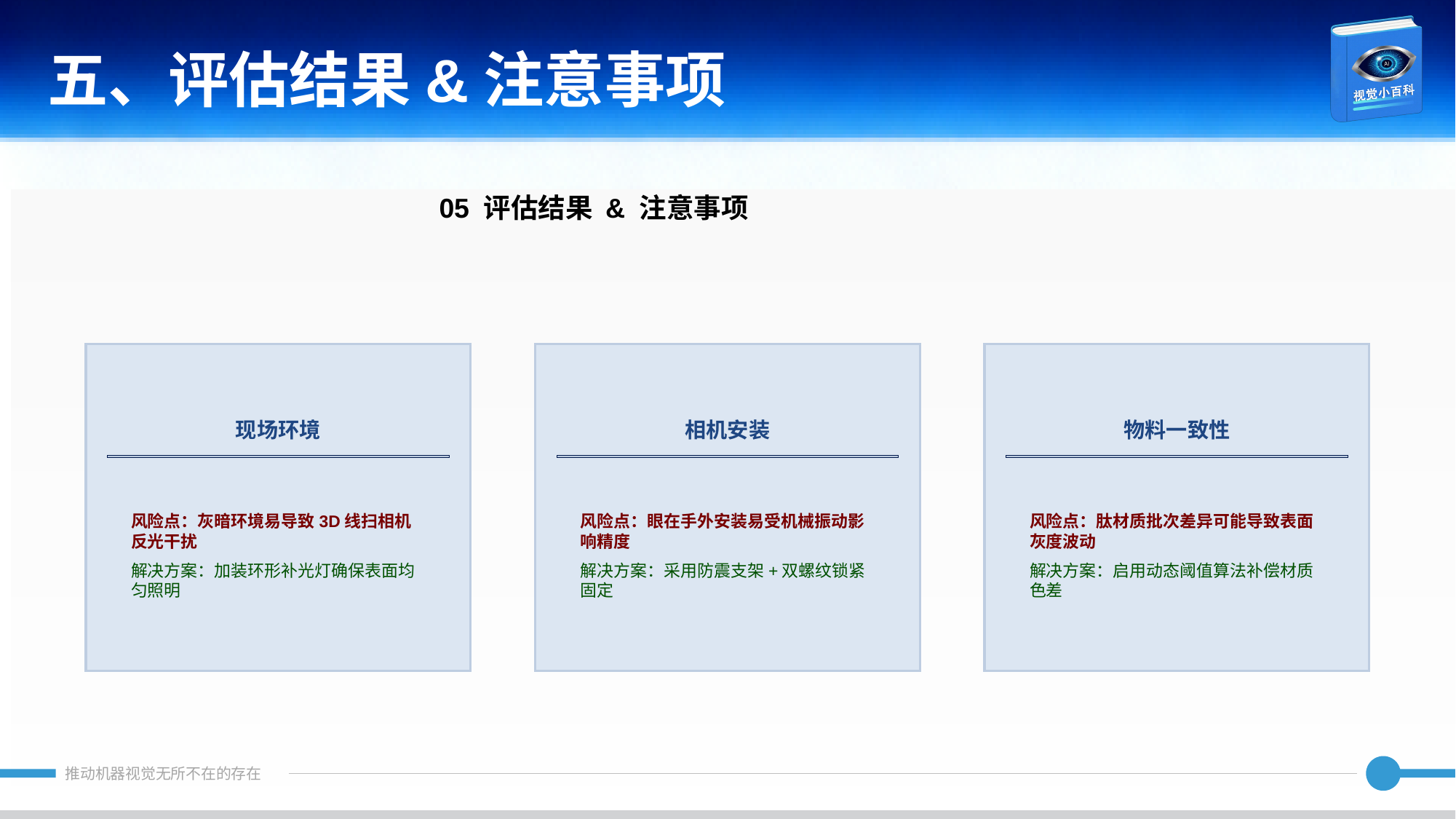

五、评估结果&注意事项

05 评估结果 & 注意事项

现场环境

相机安装

物料一致性

风险点：灰暗环境易导致3D线扫相机反光干扰
解决方案：加装环形补光灯确保表面均匀照明

风险点：眼在手外安装易受机械振动影响精度
解决方案：采用防震支架+双螺纹锁紧固定

风险点：肽材质批次差异可能导致表面灰度波动
解决方案：启用动态阈值算法补偿材质色差
11